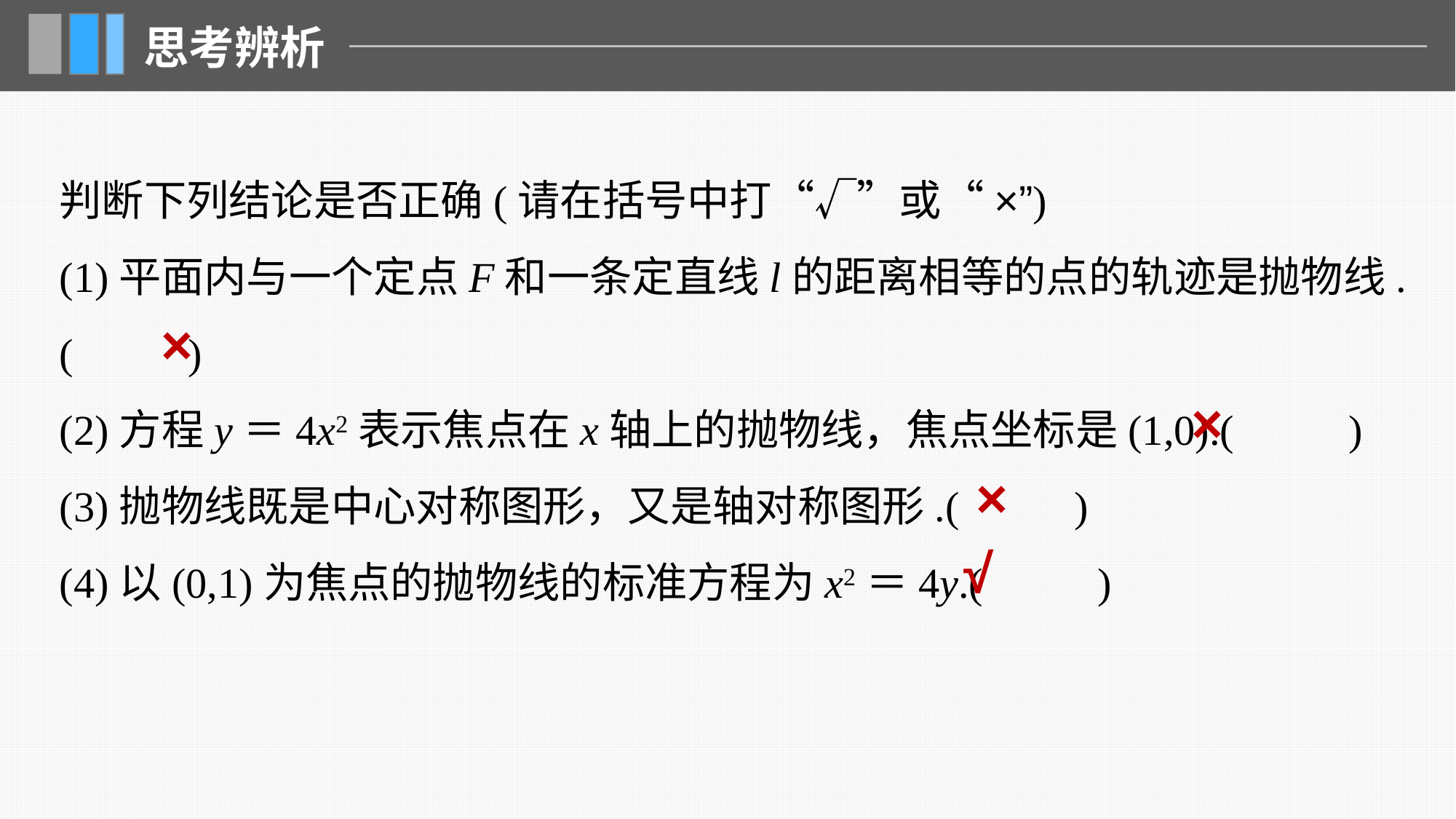

判断下列结论是否正确(请在括号中打“√”或“×”)
(1)平面内与一个定点F和一条定直线l的距离相等的点的轨迹是抛物线.(　 　)
(2)方程y＝4x2表示焦点在x轴上的抛物线，焦点坐标是(1,0).(　 　)
(3)抛物线既是中心对称图形，又是轴对称图形.(　 　)
(4)以(0,1)为焦点的抛物线的标准方程为x2＝4y.(　 　)
×
×
×
√